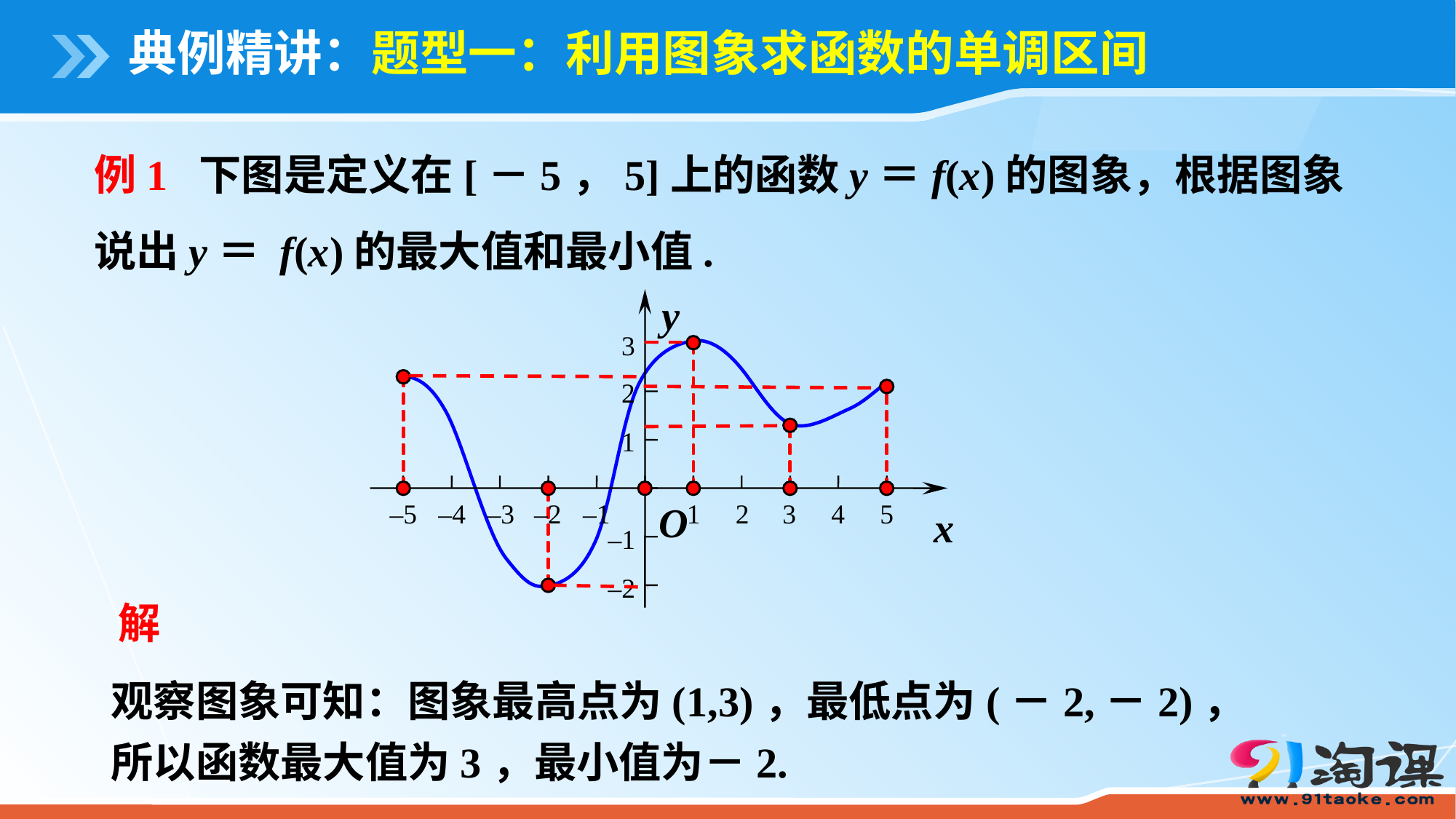

# 典例精讲：题型一：利用图象求函数的单调区间
例1  下图是定义在[－5，5]上的函数y＝f(x)的图象，根据图象说出y＝ f(x)的最大值和最小值.

y

3
2
1
–1
–2

x

O

–5
–4
–3
–2
–1
1
2
3
4
5

解
观察图象可知：图象最高点为(1,3)，最低点为(－2,－2)，
所以函数最大值为3，最小值为－2.